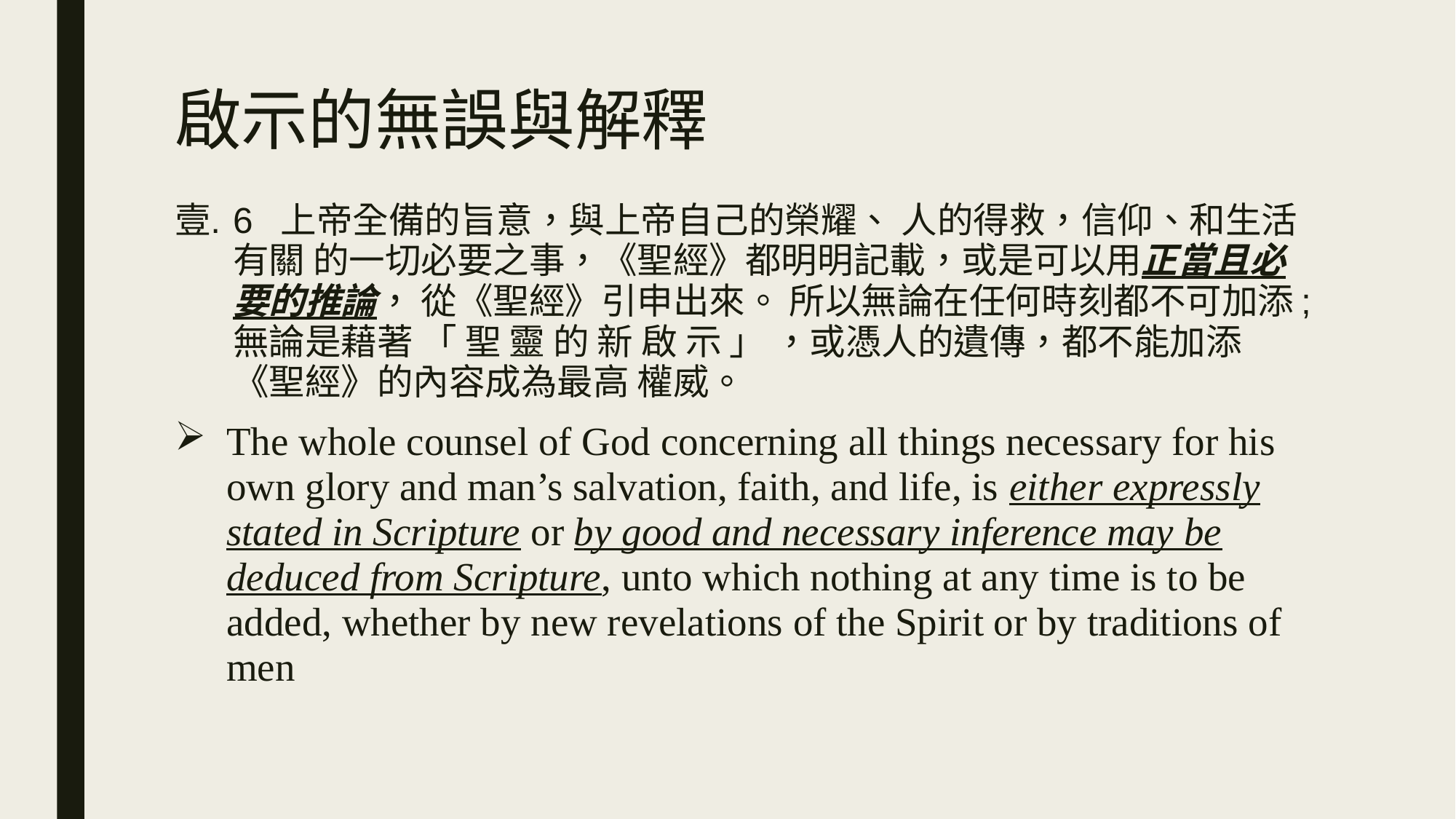

# 啟示的無誤與解釋
6  上帝全備的旨意，與上帝自己的榮耀、 人的得救，信仰、和生活有關 的一切必要之事，《聖經》都明明記載，或是可以用正當且必要的推論， 從《聖經》引申出來。 所以無論在任何時刻都不可加添;無論是藉著 「 聖 靈 的 新 啟 示 」 ，或憑人的遺傳，都不能加添《聖經》的內容成為最高 權威。
The whole counsel of God concerning all things necessary for his own glory and man’s salvation, faith, and life, is either expressly stated in Scripture or by good and necessary inference may be deduced from Scripture, unto which nothing at any time is to be added, whether by new revelations of the Spirit or by traditions of men